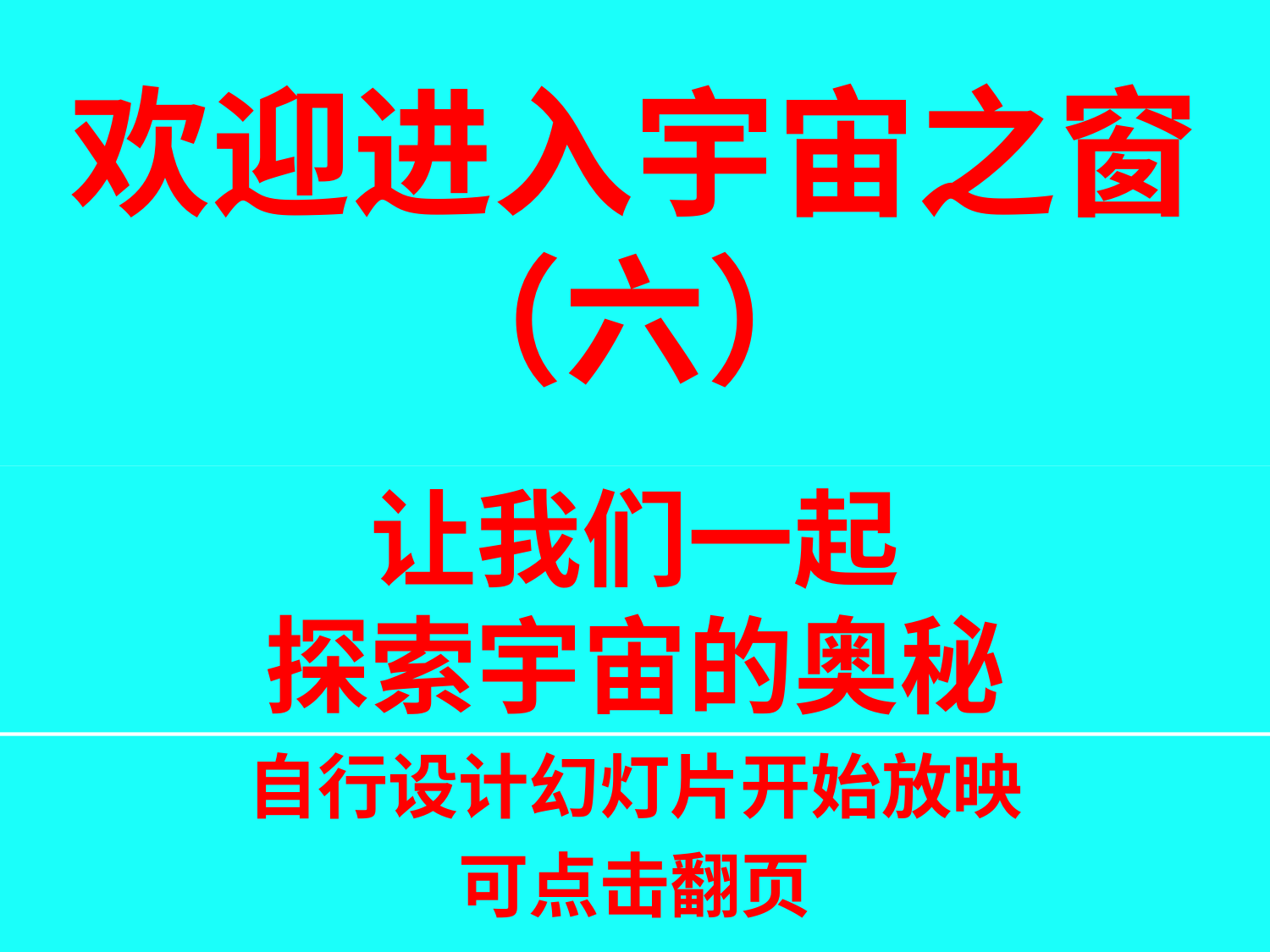

# 欢迎进入宇宙之窗 （六）
让我们一起
探索宇宙的奥秘
自行设计幻灯片开始放映
可点击翻页